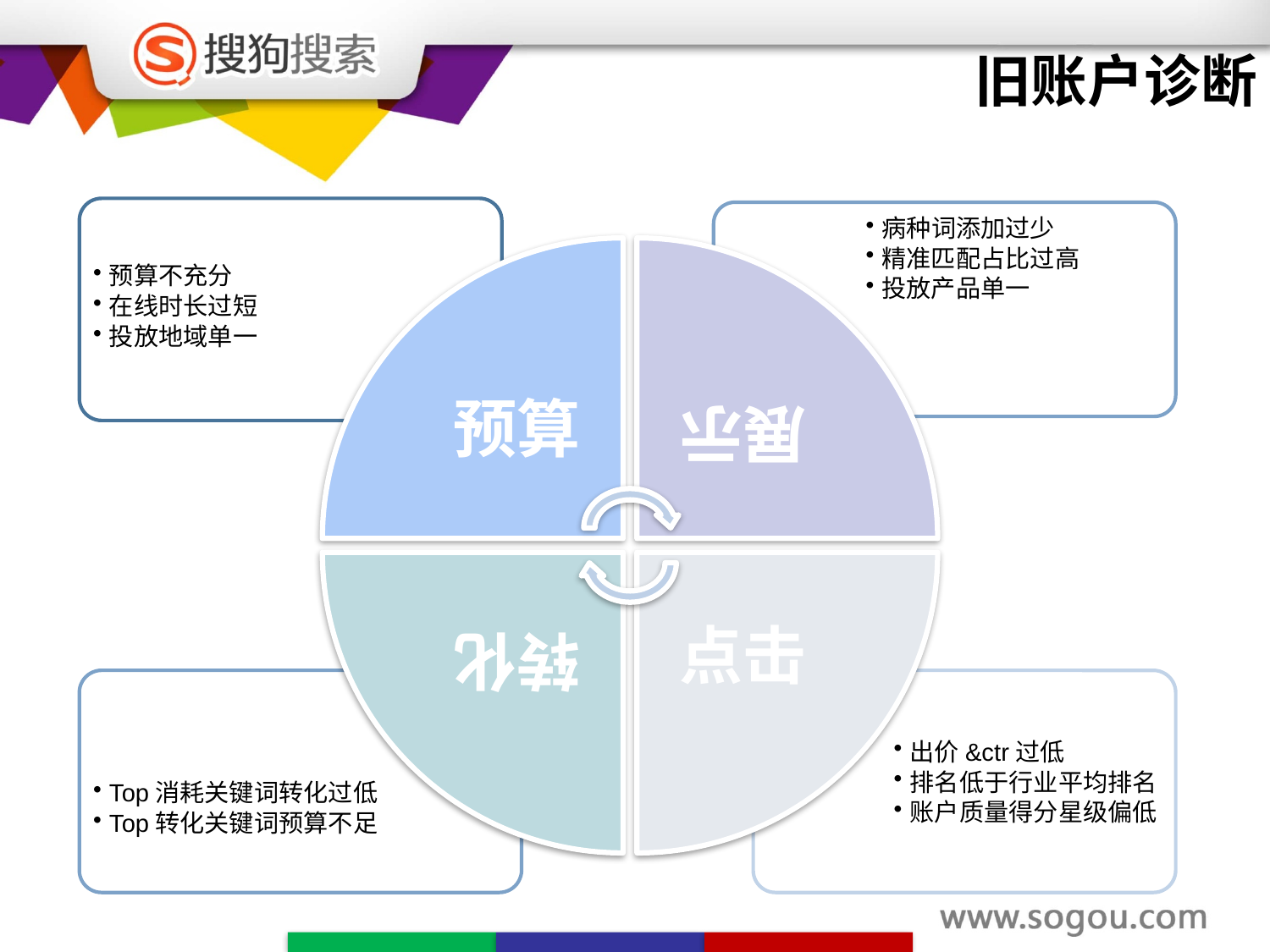

# 旧账户诊断
出价&ctr过低
排名低于行业平均排名
账户质量得分星级偏低

Top消耗关键词转化过低
Top转化关键词预算不足
病种词添加过少
精准匹配占比过高
投放产品单一

预算不充分
在线时长过短
投放地域单一
预算
展示
点击
转化